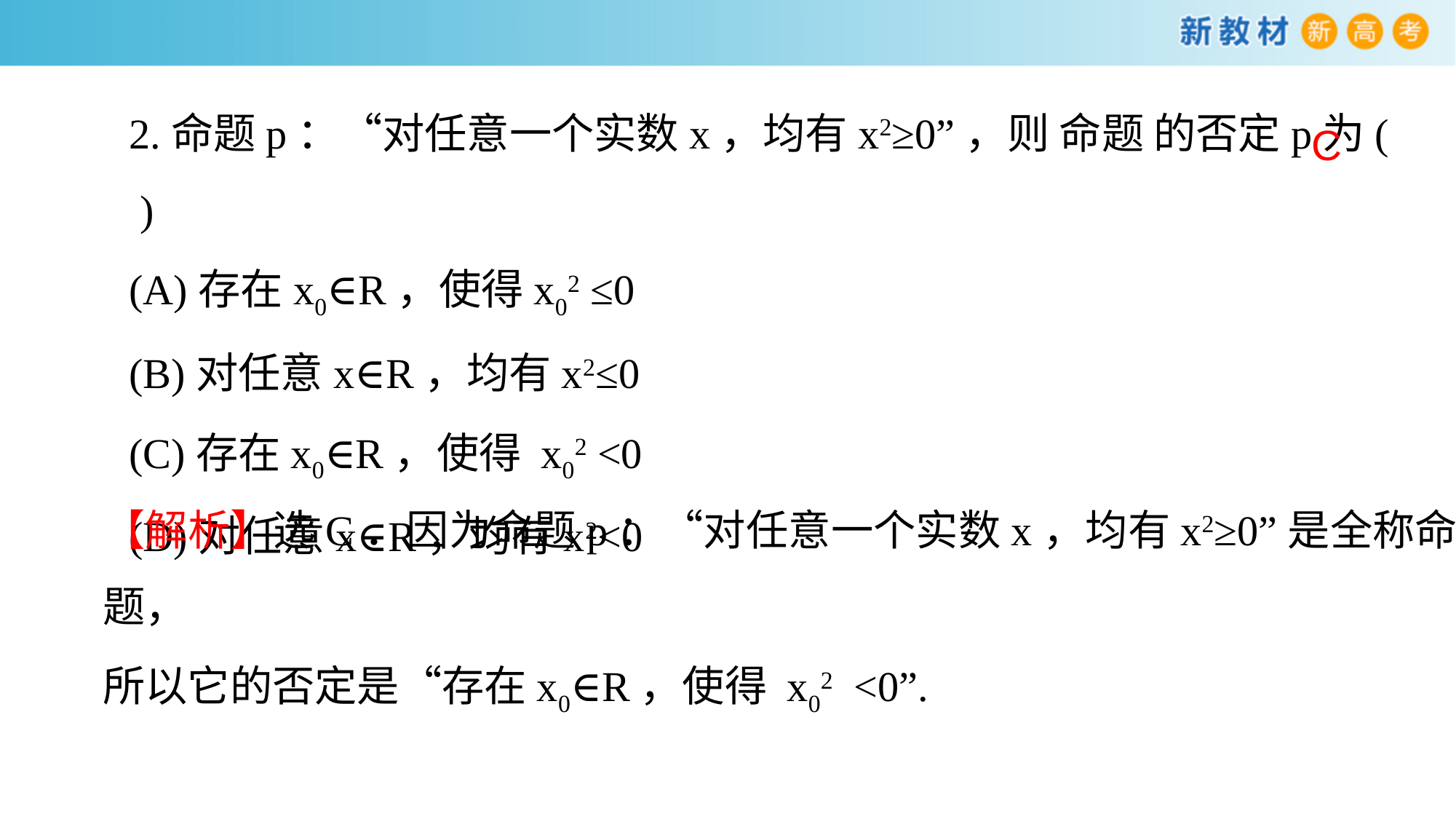

2.命题p：“对任意一个实数x，均有x2≥0”，则 命题 的否定p为(     )
(A)存在x0∈R，使得x02 ≤0
(B)对任意x∈R，均有x2≤0
(C)存在x0∈R，使得 x02 <0
(D)对任意x∈R，均有x2<0
C
【解析】选C．因为命题p：“对任意一个实数x，均有x2≥0”是全称命题，
所以它的否定是“存在x0∈R，使得 x02  <0”.